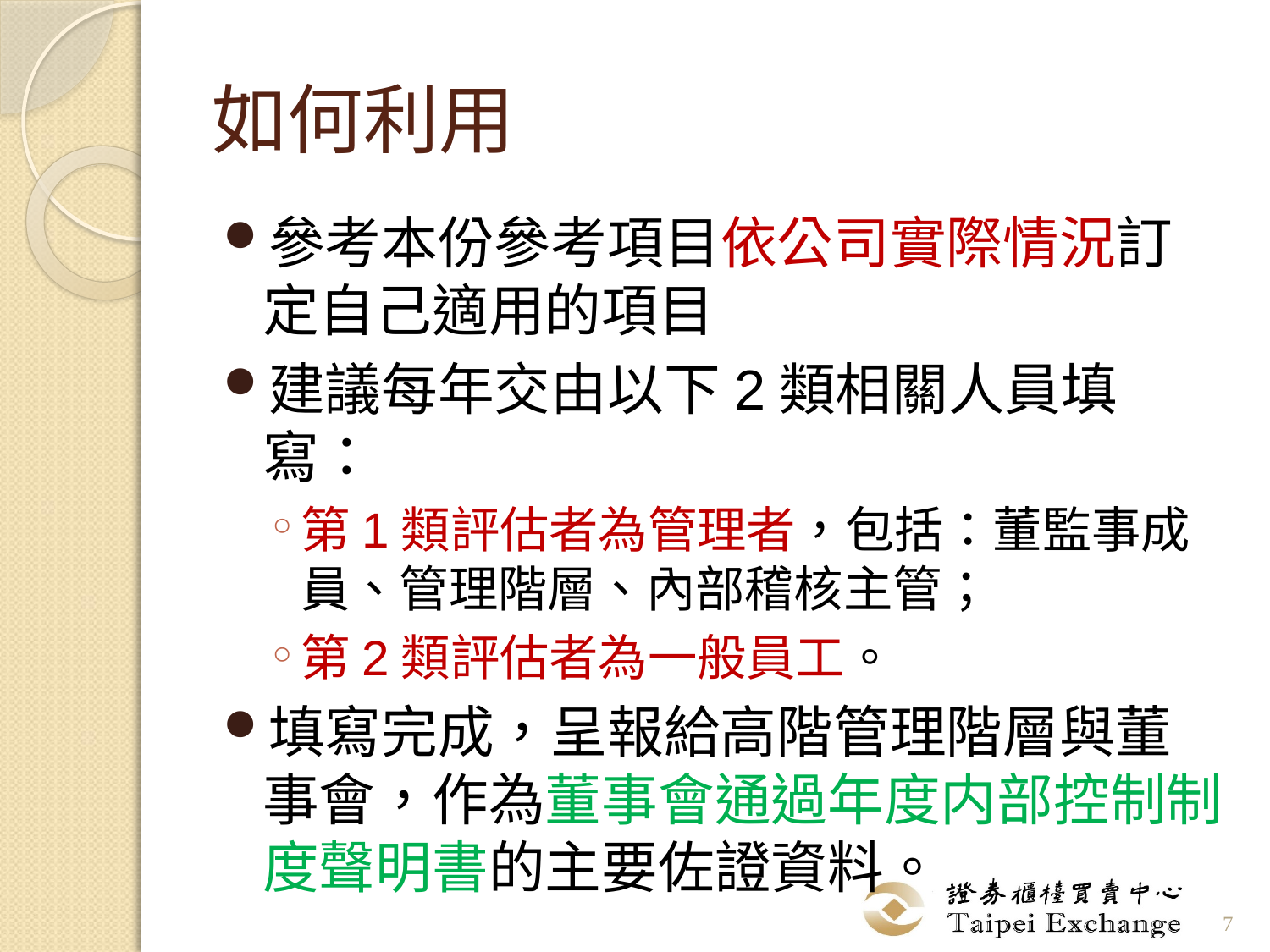

# 如何利用
參考本份參考項目依公司實際情況訂定自己適用的項目
建議每年交由以下2類相關人員填寫：
第1類評估者為管理者，包括：董監事成員、管理階層、內部稽核主管；
第2類評估者為一般員工。
填寫完成，呈報給高階管理階層與董事會，作為董事會通過年度内部控制制度聲明書的主要佐證資料。
7